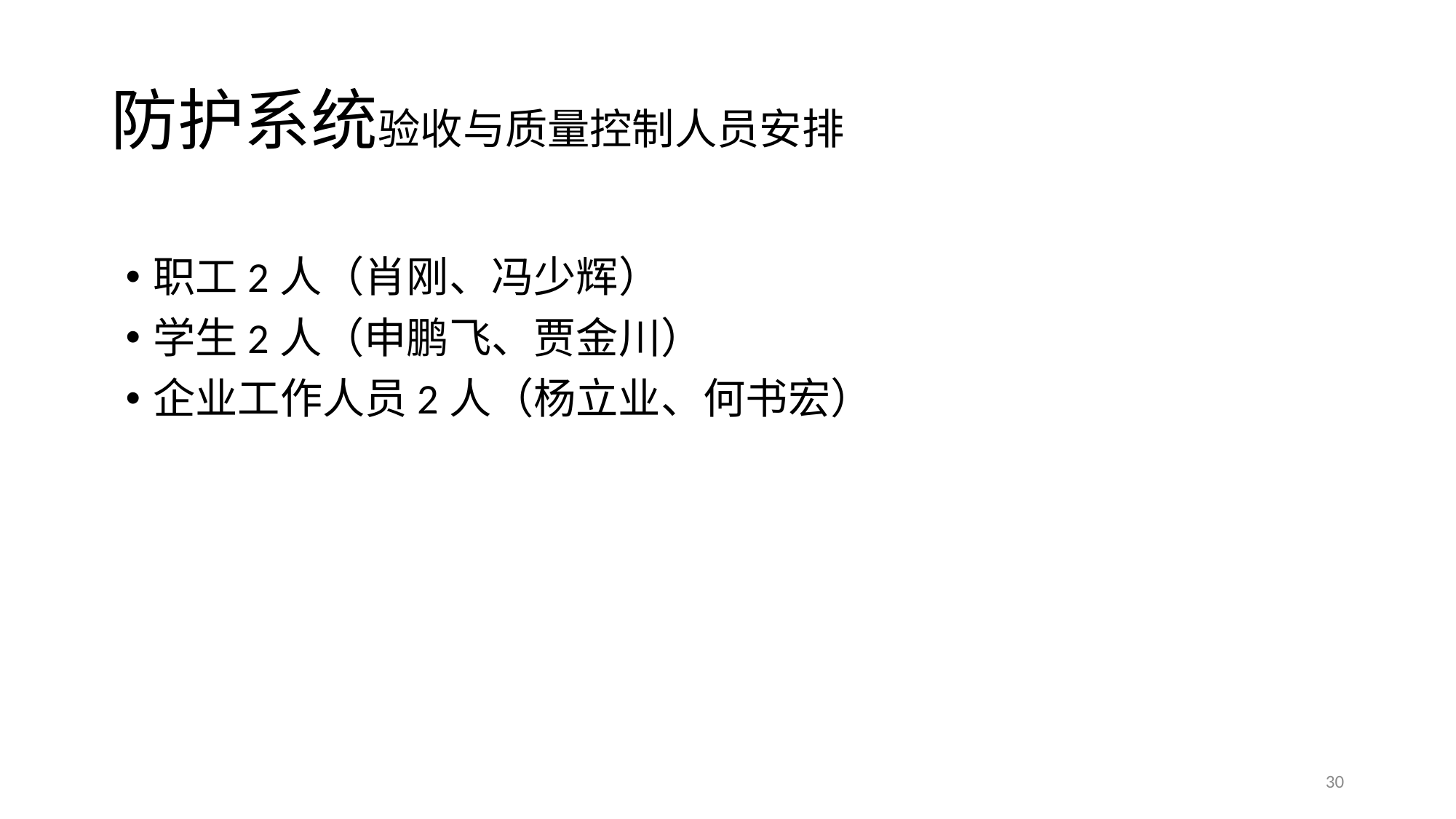

# 防护系统验收与质量控制人员安排

职工2人（肖刚、冯少辉）
学生2人（申鹏飞、贾金川）
企业工作人员2人（杨立业、何书宏）

30